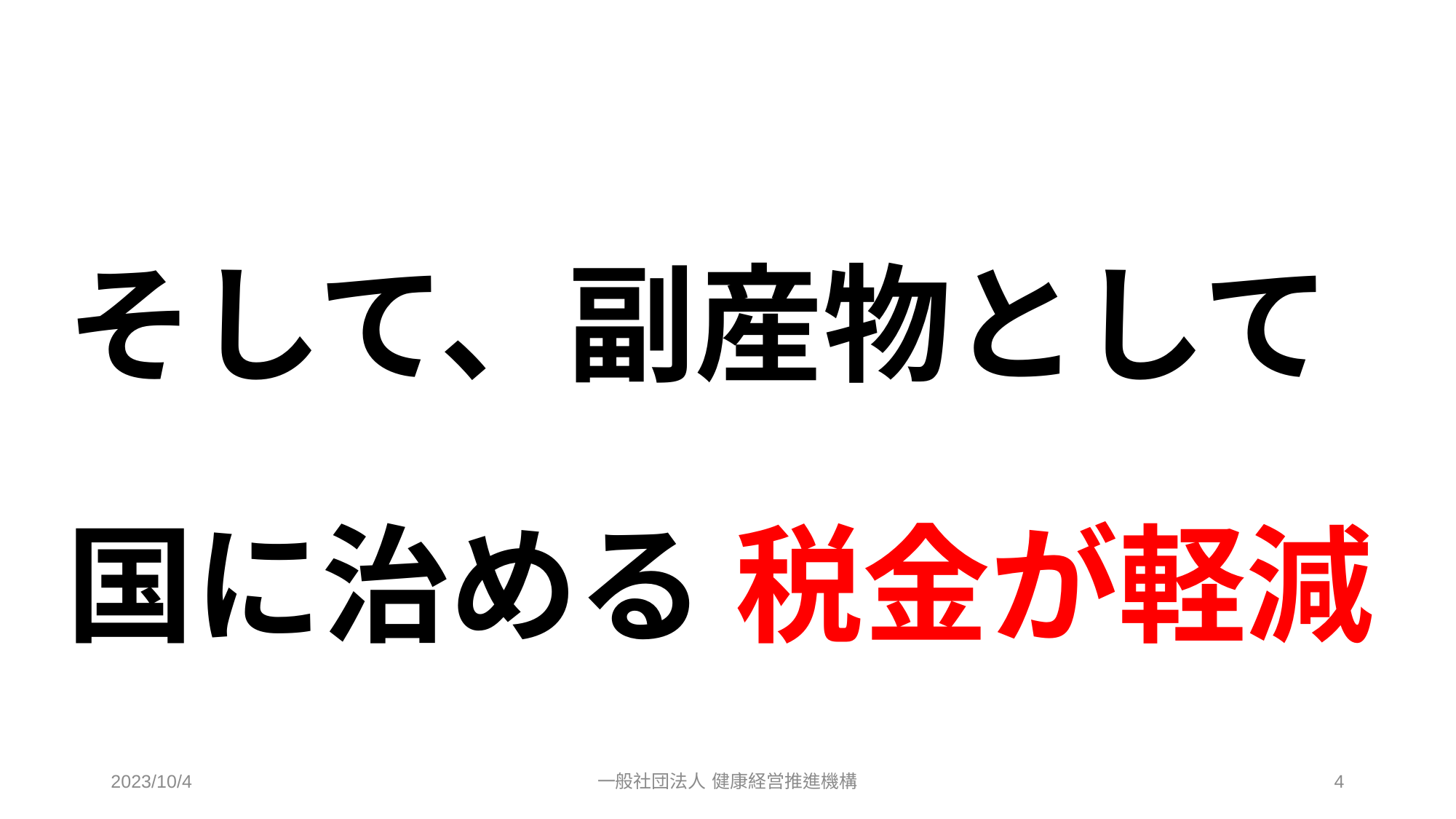

#
そして、副産物として国に治める 税金が軽減
2023/10/4
一般社団法人 健康経営推進機構
4